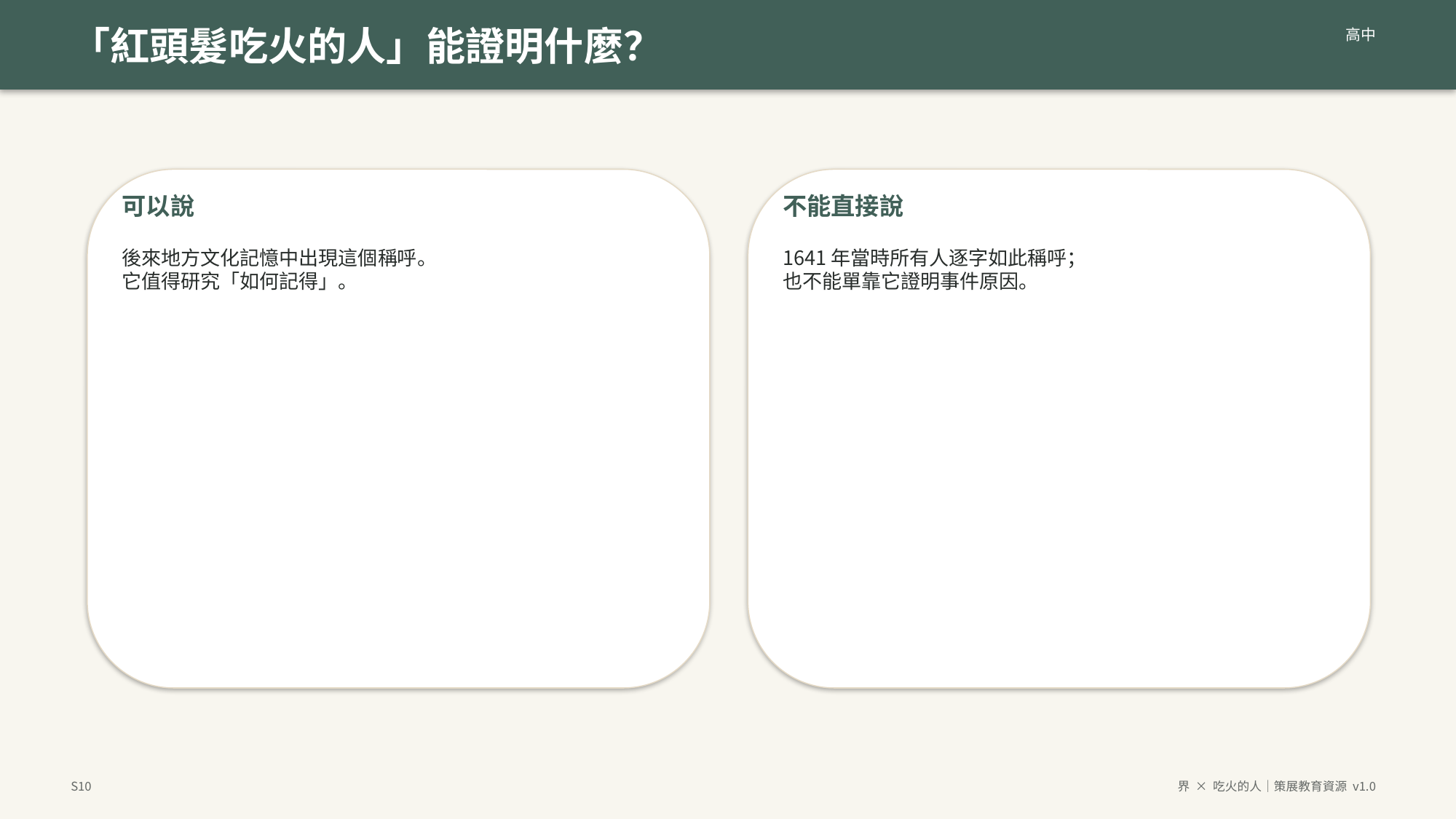

「紅頭髮吃火的人」能證明什麼？
高中

可以說
不能直接說
後來地方文化記憶中出現這個稱呼。
它值得研究「如何記得」。
1641年當時所有人逐字如此稱呼；
也不能單靠它證明事件原因。
S10
界 × 吃火的人｜策展教育資源 v1.0